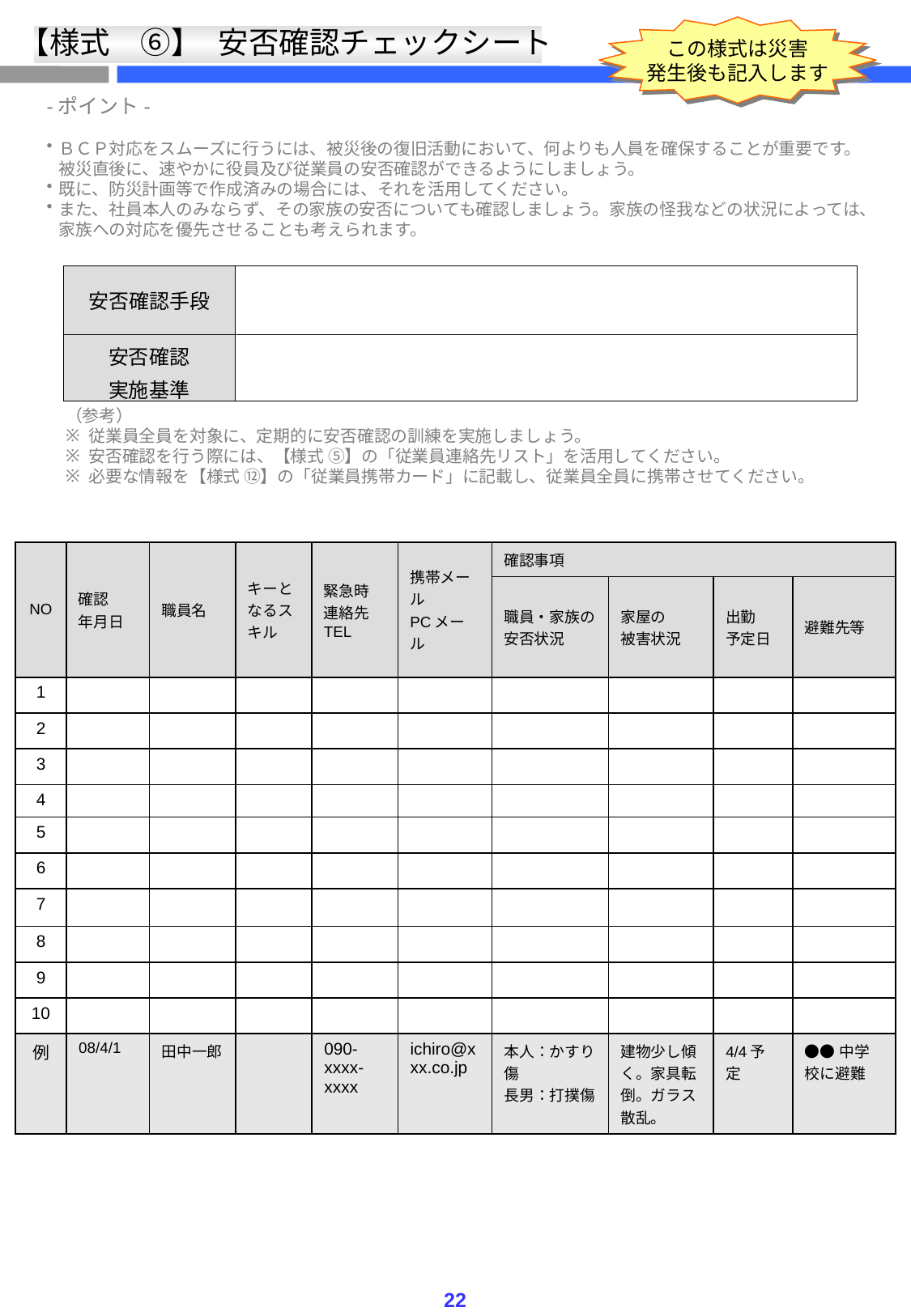

この様式は災害
発生後も記入します
【様式　⑥】
安否確認チェックシート

-ポイント-

ＢＣＰ対応をスムーズに行うには、被災後の復旧活動において、何よりも人員を確保することが重要です。被災直後に、速やかに役員及び従業員の安否確認ができるようにしましょう。
既に、防災計画等で作成済みの場合には、それを活用してください。
また、社員本人のみならず、その家族の安否についても確認しましょう。家族の怪我などの状況によっては、家族への対応を優先させることも考えられます。

| 安否確認手段 |  |
| --- | --- |
| 安否確認 実施基準 |  |
（参考）
従業員全員を対象に、定期的に安否確認の訓練を実施しましょう。
安否確認を行う際には、【様式 ⑤】の「従業員連絡先リスト」を活用してください。
必要な情報を【様式 ⑫】の「従業員携帯カード」に記載し、従業員全員に携帯させてください。
| NO | 確認 年月日 | 職員名 | キーとなるスキル | 緊急時 連絡先 TEL | 携帯メール PCメール | 確認事項 |  |  |  |
| --- | --- | --- | --- | --- | --- | --- | --- | --- | --- |
|  |  |  |  |  |  | 職員・家族の 安否状況 | 家屋の 被害状況 | 出勤 予定日 | 避難先等 |
| 1 |  |  |  |  |  |  |  |  |  |
| 2 |  |  |  |  |  |  |  |  |  |
| 3 |  |  |  |  |  |  |  |  |  |
| 4 |  |  |  |  |  |  |  |  |  |
| 5 |  |  |  |  |  |  |  |  |  |
| 6 |  |  |  |  |  |  |  |  |  |
| 7 |  |  |  |  |  |  |  |  |  |
| 8 |  |  |  |  |  |  |  |  |  |
| 9 |  |  |  |  |  |  |  |  |  |
| 10 |  |  |  |  |  |  |  |  |  |
| 例 | 08/4/1 | 田中一郎 |  | 090-xxxx-xxxx | ichiro@xxx.co.jp | 本人：かすり傷 長男：打撲傷 | 建物少し傾く。家具転倒。ガラス散乱。 | 4/4予定 | ●●中学校に避難 |
22